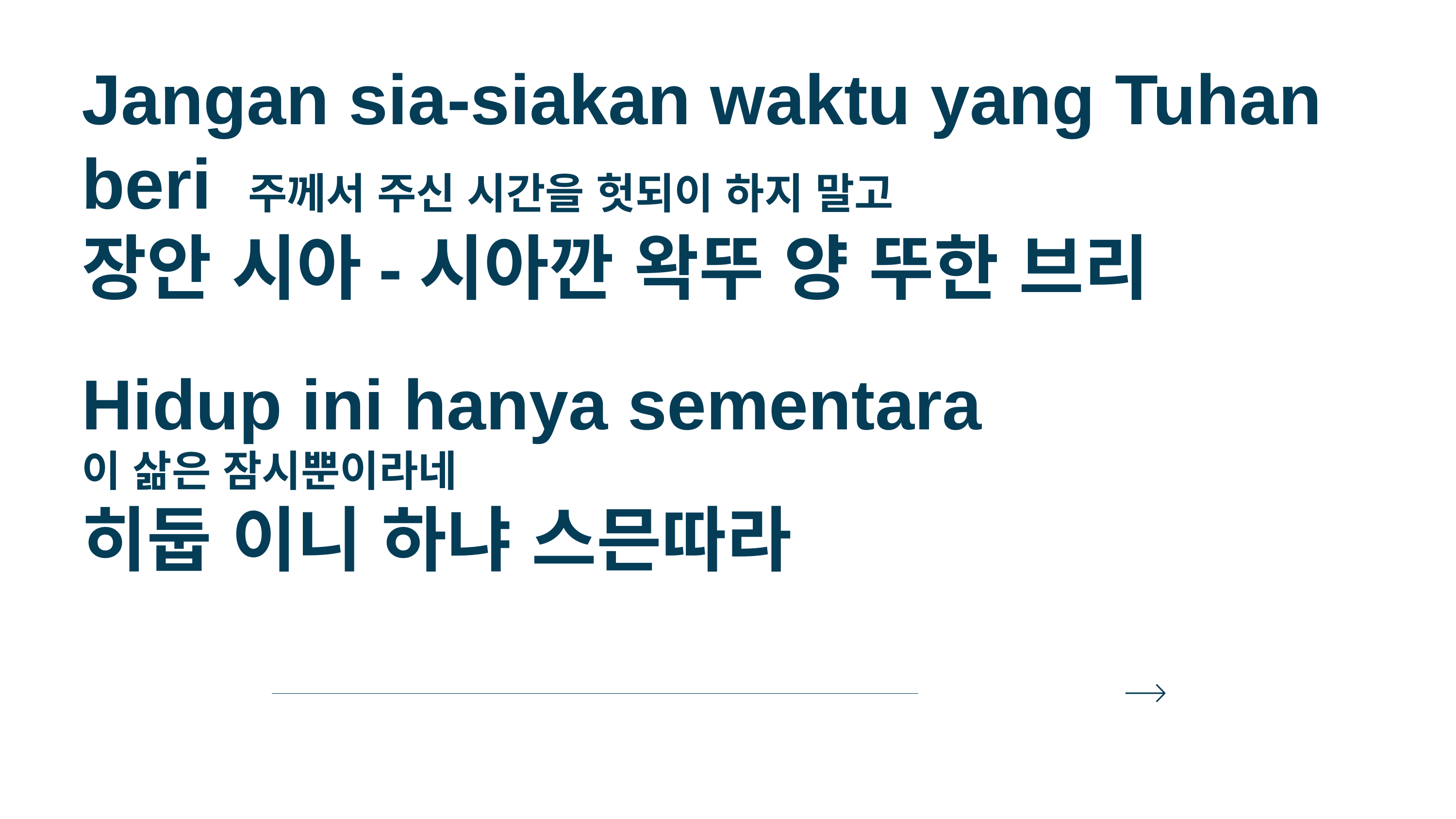

Jangan sia-siakan waktu yang Tuhan beri 주께서 주신 시간을 헛되이 하지 말고
장안 시아-시아깐 왁뚜 양 뚜한 브리

Hidup ini hanya sementara
이 삶은 잠시뿐이라네
히둡 이니 하냐 스믄따라